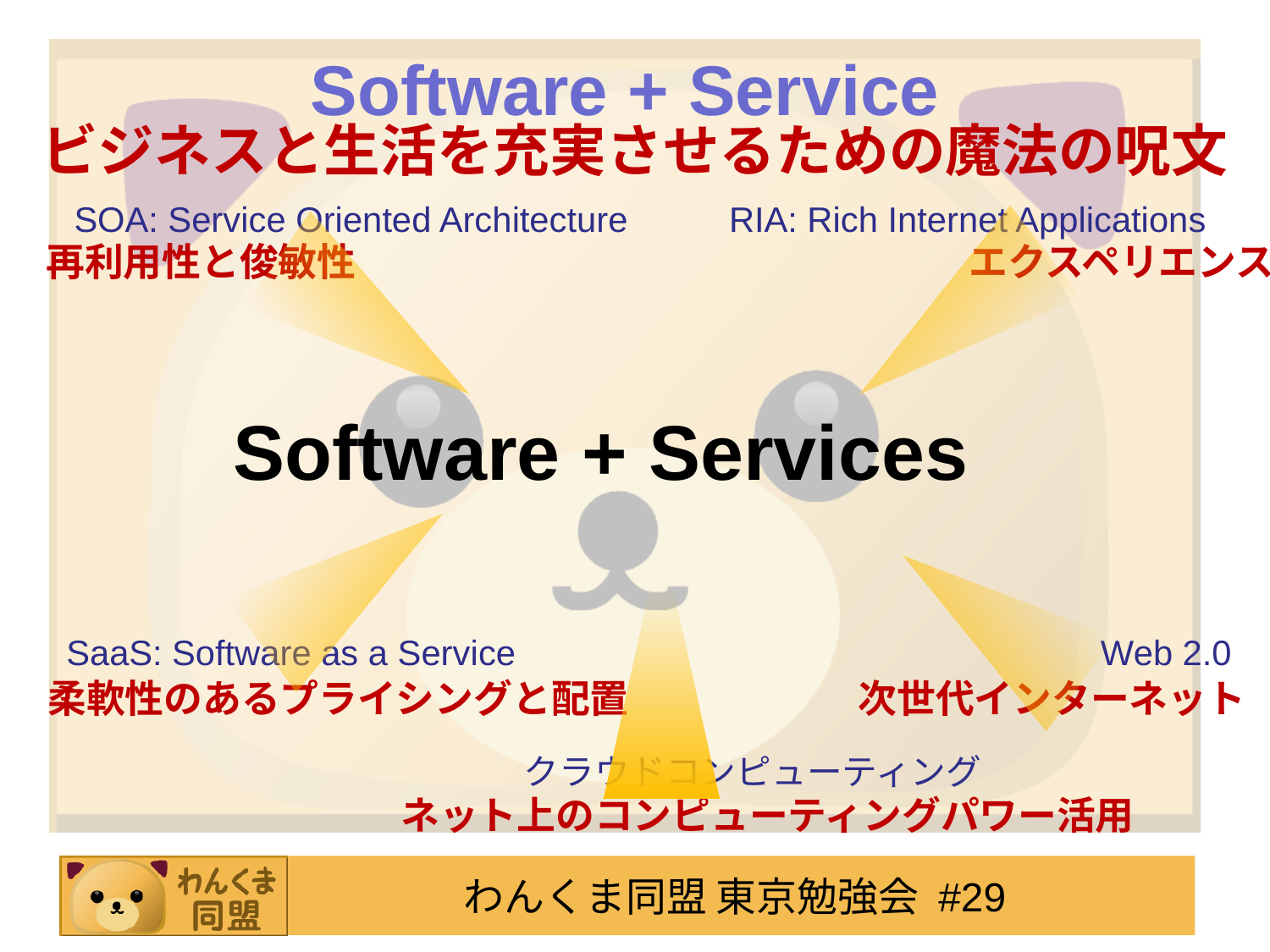

# Software + Service
ビジネスと生活を充実させるための魔法の呪文
SOA: Service Oriented Architecture
RIA: Rich Internet Applications
再利用性と俊敏性
エクスペリエンス

SaaS: Software as a Service
Web 2.0
柔軟性のあるプライシングと配置
次世代インターネット
クラウドコンピューティング
ネット上のコンピューティングパワー活用
Software + Services